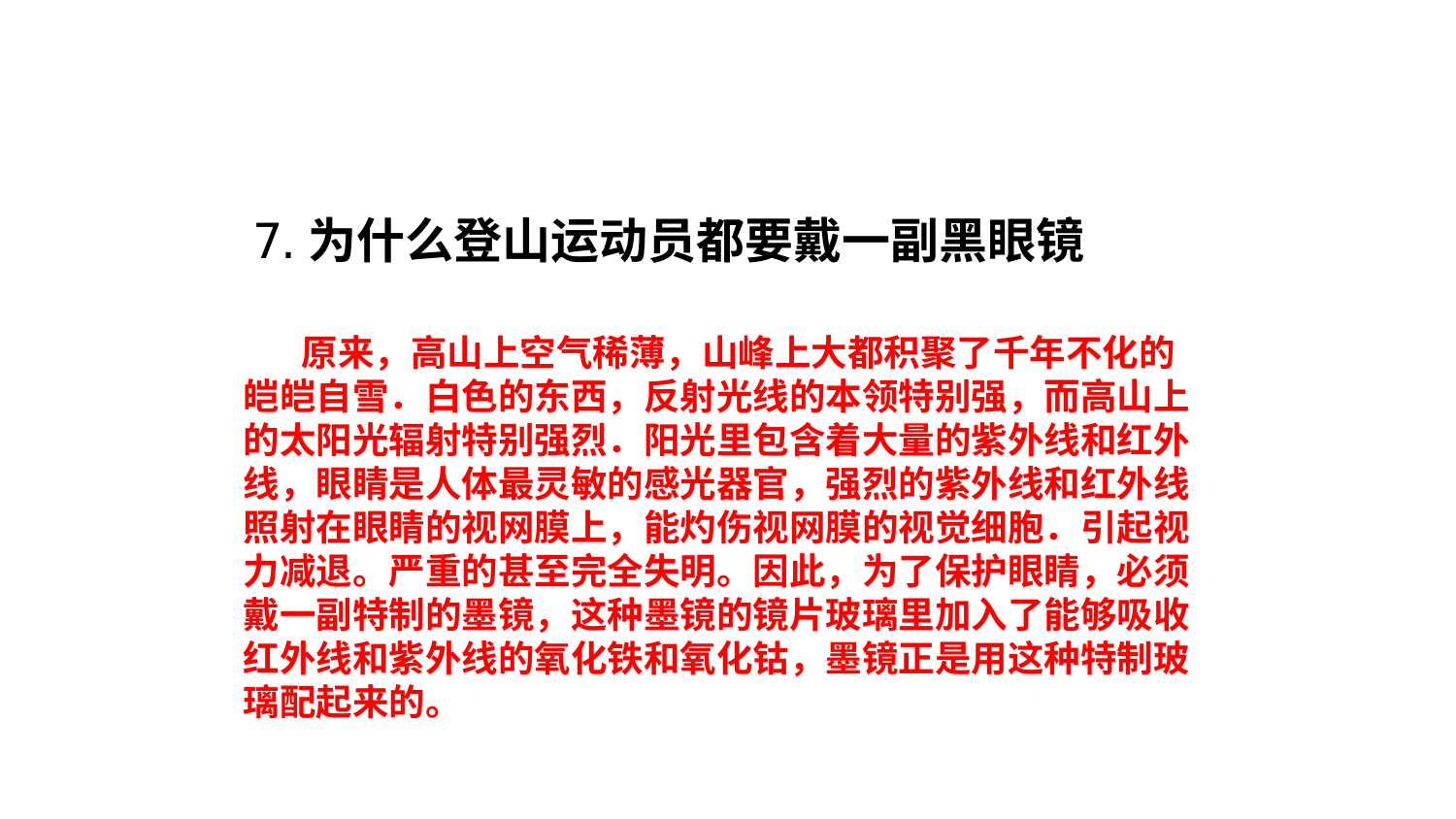

7.为什么登山运动员都要戴一副黑眼镜
      原来，高山上空气稀薄，山峰上大都积聚了千年不化的皑皑自雪．白色的东西，反射光线的本领特别强，而高山上的太阳光辐射特别强烈．阳光里包含着大量的紫外线和红外线，眼睛是人体最灵敏的感光器官，强烈的紫外线和红外线照射在眼睛的视网膜上，能灼伤视网膜的视觉细胞．引起视力减退。严重的甚至完全失明。因此，为了保护眼睛，必须戴一副特制的墨镜，这种墨镜的镜片玻璃里加入了能够吸收红外线和紫外线的氧化铁和氧化钴，墨镜正是用这种特制玻璃配起来的。